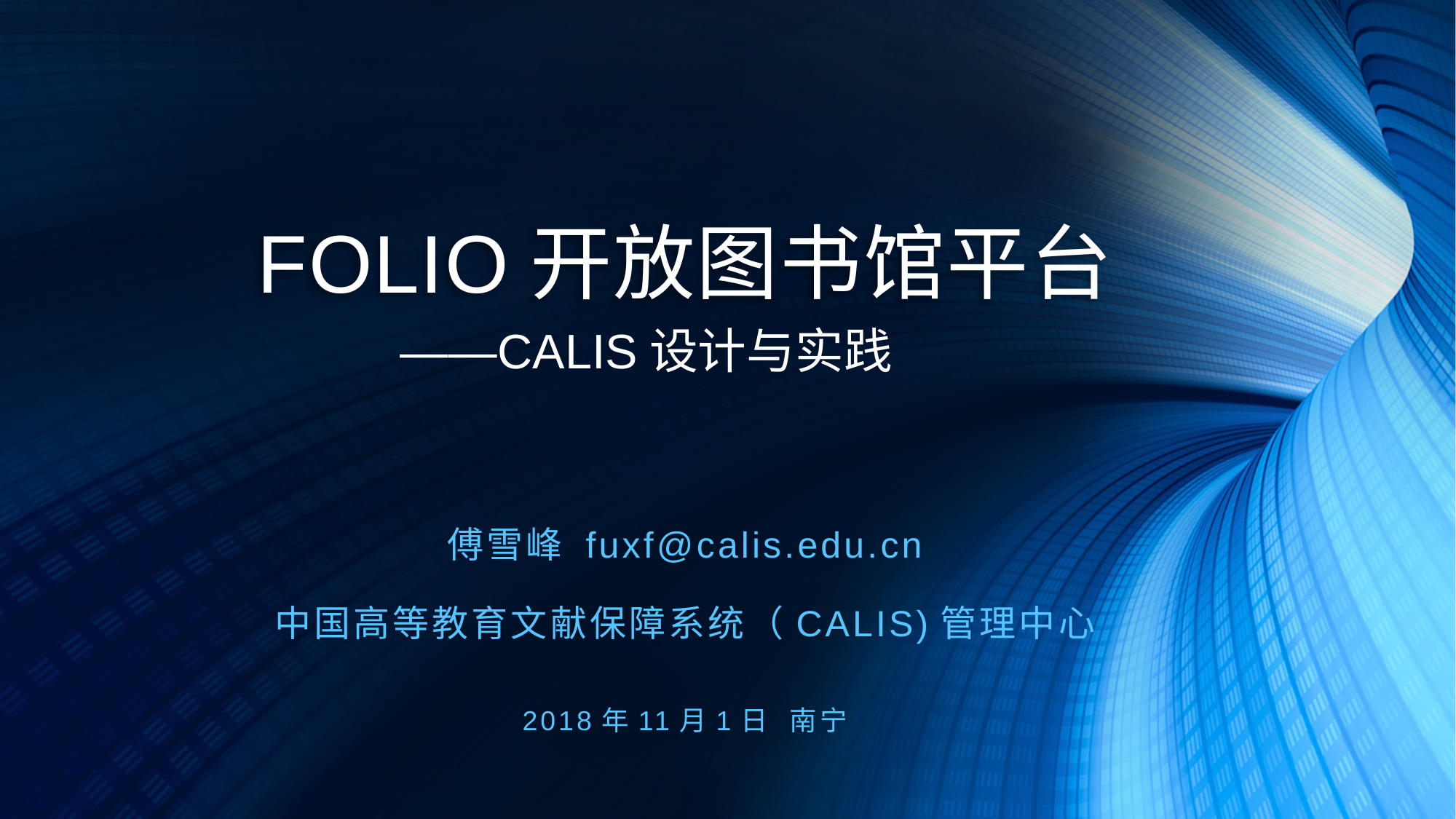

# FOLIO开放图书馆平台
——CALIS设计与实践
傅雪峰 fuxf@calis.edu.cn

中国高等教育文献保障系统（CALIS)管理中心

2018年11月1日  南宁